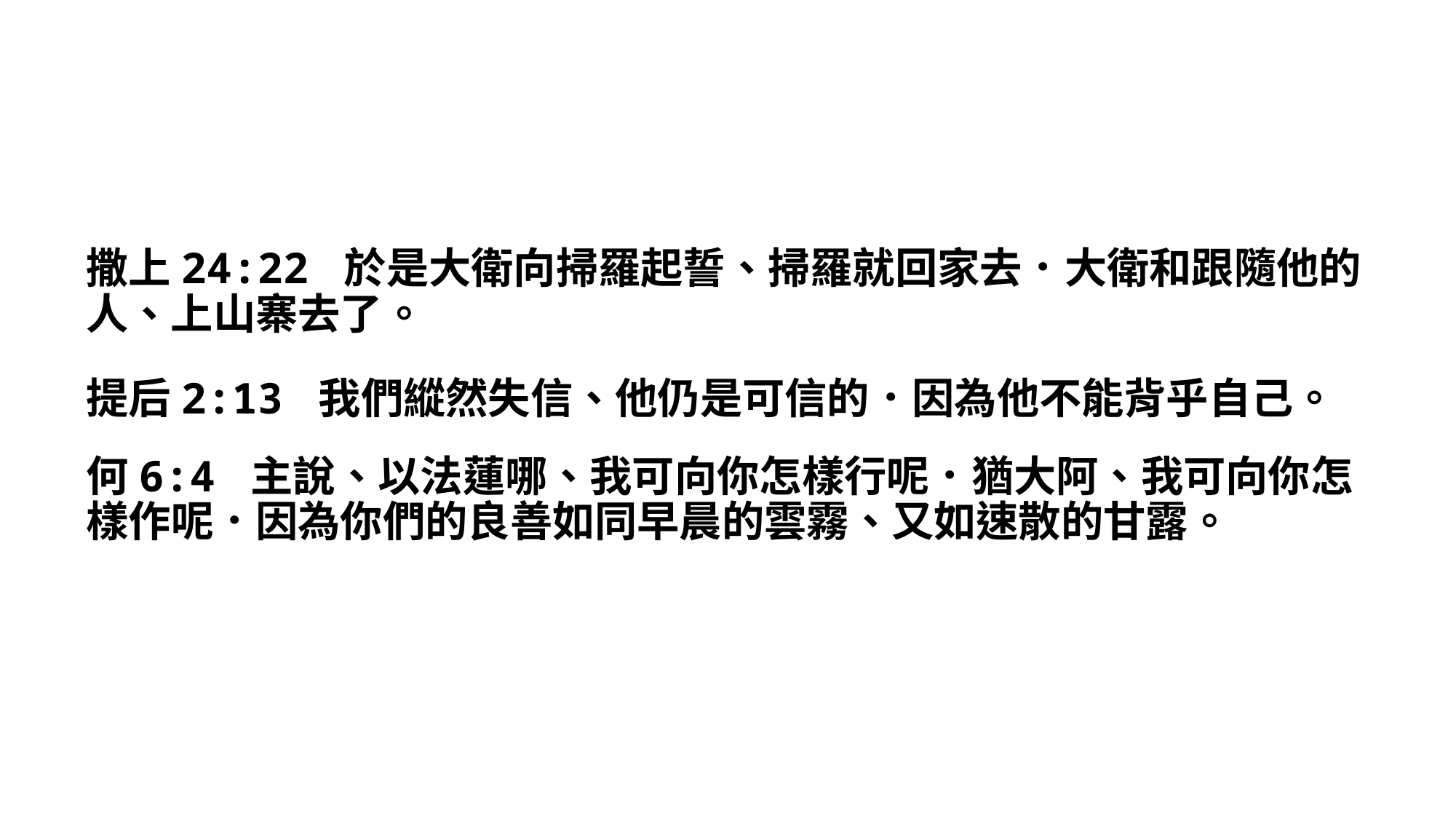

撒上24:22 於是大衛向掃羅起誓、掃羅就回家去．大衛和跟隨他的人、上山寨去了。

提后2:13 我們縱然失信、他仍是可信的．因為他不能背乎自己。

何6:4 主說、以法蓮哪、我可向你怎樣行呢．猶大阿、我可向你怎樣作呢．因為你們的良善如同早晨的雲霧、又如速散的甘露。